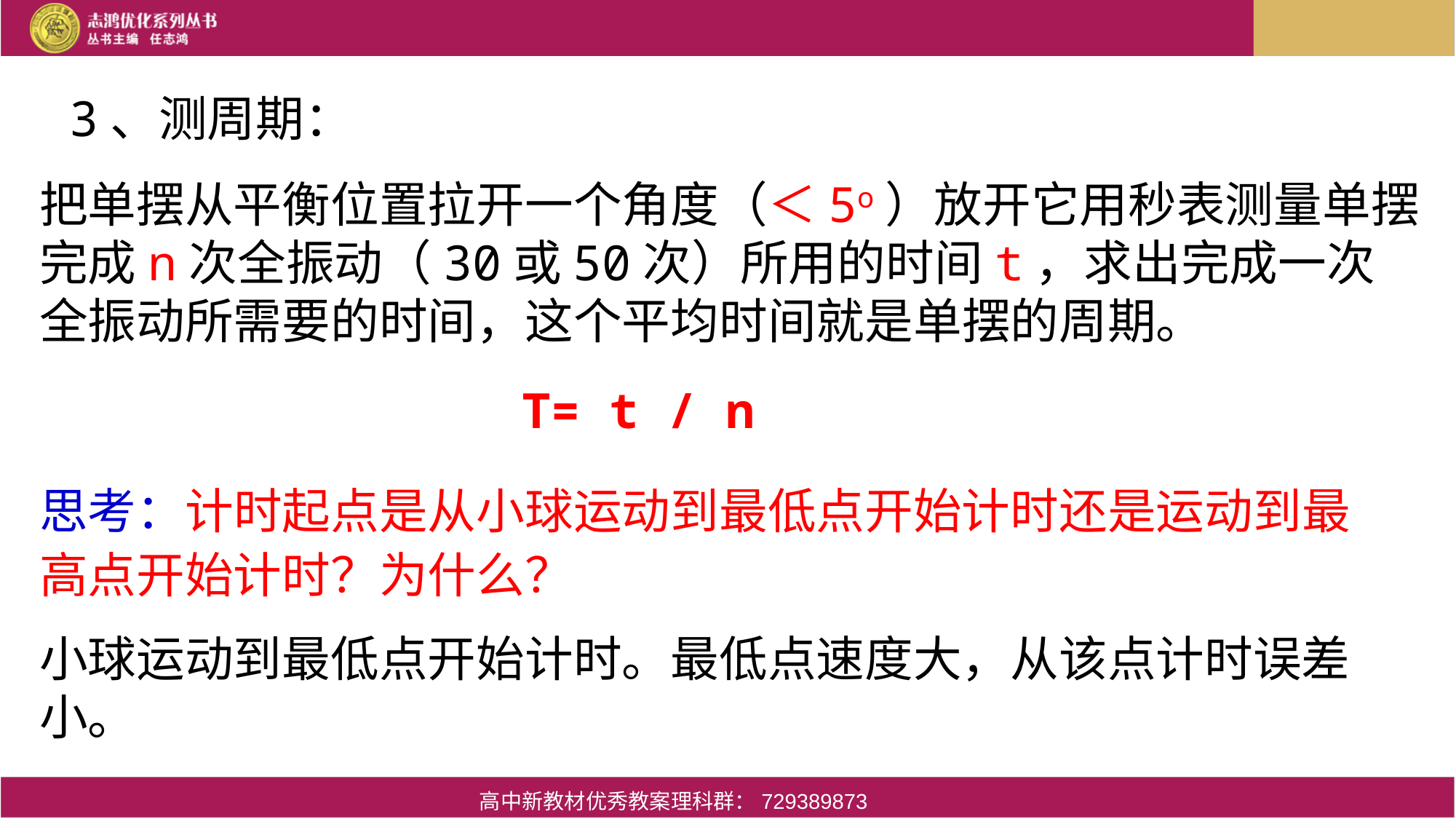

3、测周期：
把单摆从平衡位置拉开一个角度（＜5o）放开它用秒表测量单摆完成n次全振动（30或50次）所用的时间t，求出完成一次全振动所需要的时间，这个平均时间就是单摆的周期。

T= t / n
思考：计时起点是从小球运动到最低点开始计时还是运动到最高点开始计时？为什么？
小球运动到最低点开始计时。最低点速度大，从该点计时误差小。